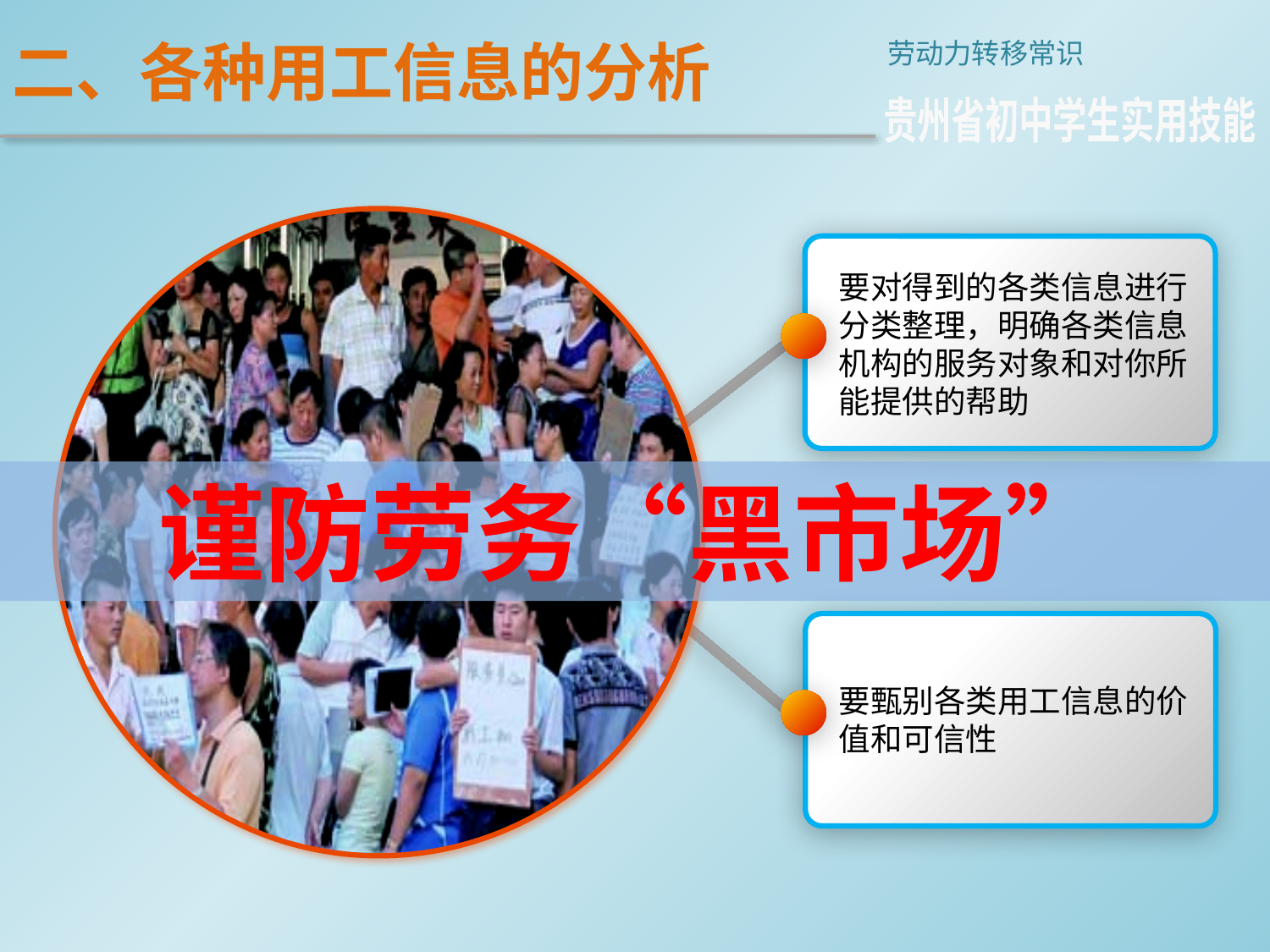

二、各种用工信息的分析
劳动力转移常识
贵州省初中学生实用技能

要对得到的各类信息进行分类整理，明确各类信息机构的服务对象和对你所能提供的帮助

谨防劳务“黑市场”

要甄别各类用工信息的价值和可信性